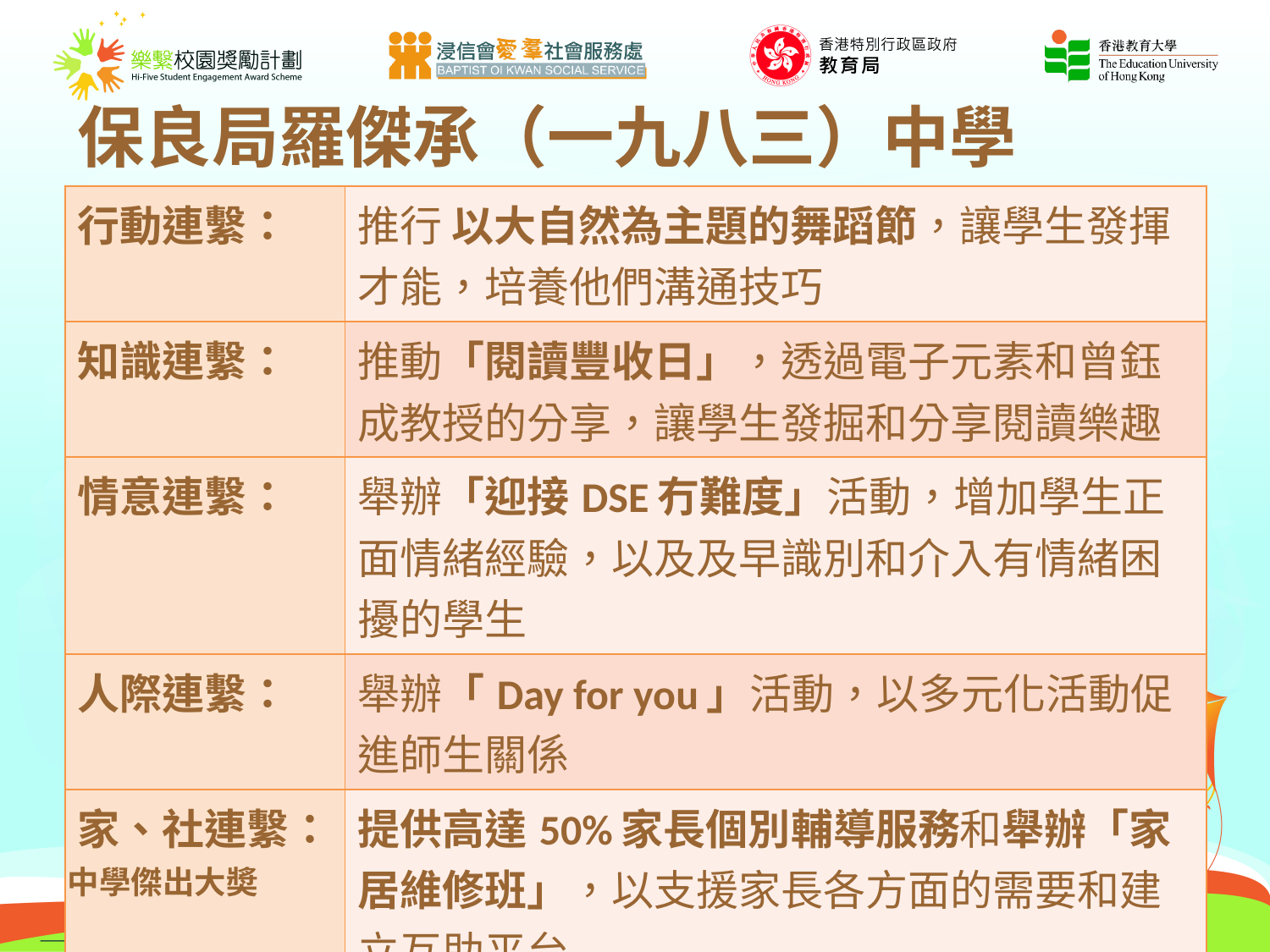

# 保良局羅傑承（一九八三）中學
| 行動連繫： | 推行 以大自然為主題的舞蹈節，讓學生發揮才能，培養他們溝通技巧 |
| --- | --- |
| 知識連繫： | 推動「閱讀豐收日」，透過電子元素和曾鈺成教授的分享，讓學生發掘和分享閱讀樂趣 |
| 情意連繫： | 舉辦「迎接DSE冇難度」活動，增加學生正面情緒經驗，以及及早識別和介入有情緒困擾的學生 |
| 人際連繫： | 舉辦「Day for you」活動，以多元化活動促進師生關係 |
| 家、社連繫： | 提供高達50%家長個別輔導服務和舉辦「家居維修班」，以支援家長各方面的需要和建立互助平台 |

中學傑出大奬